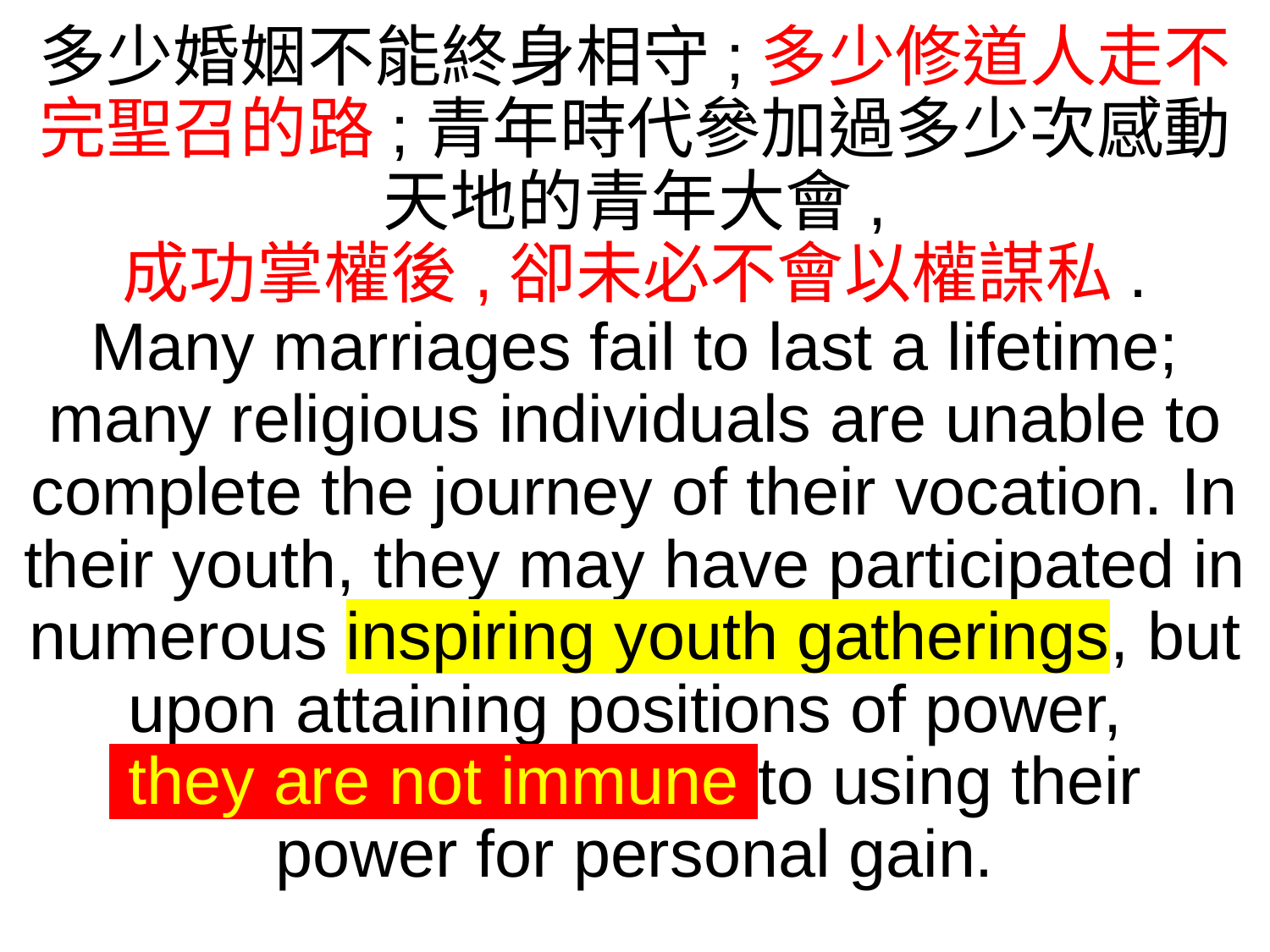

多少婚姻不能終身相守;多少修道人走不完聖召的路;青年時代參加過多少次感動天地的青年大會,
成功掌權後,卻未必不會以權謀私.
Many marriages fail to last a lifetime; many religious individuals are unable to complete the journey of their vocation. In their youth, they may have participated in numerous inspiring youth gatherings, but upon attaining positions of power,
 they are not immune to using their
power for personal gain.